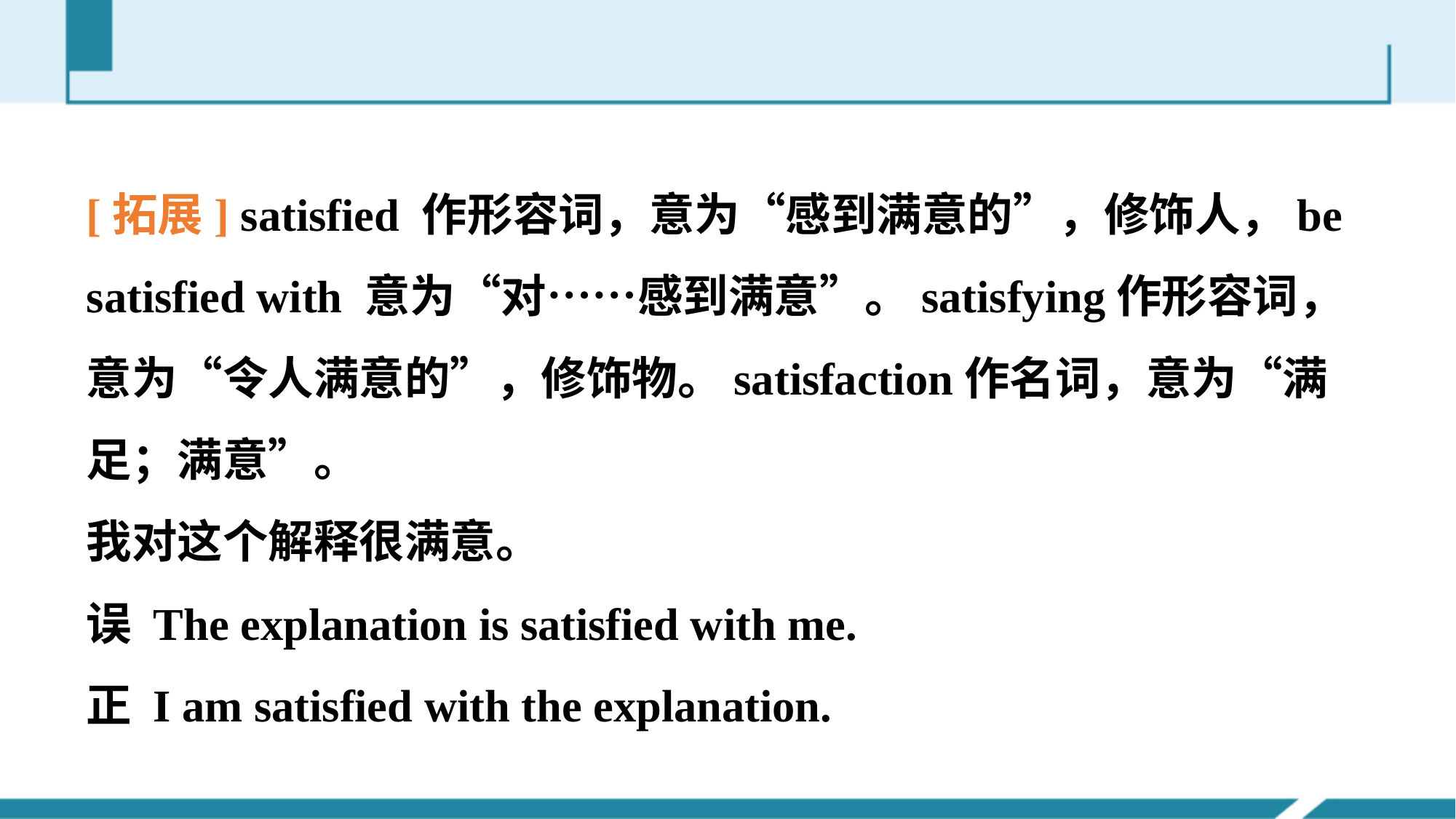

[拓展] satisfied 作形容词，意为“感到满意的”，修饰人，be satisfied with 意为“对……感到满意”。satisfying作形容词，意为“令人满意的”，修饰物。satisfaction作名词，意为“满足；满意”。
我对这个解释很满意。
误 The explanation is satisfied with me.
正 I am satisfied with the explanation.